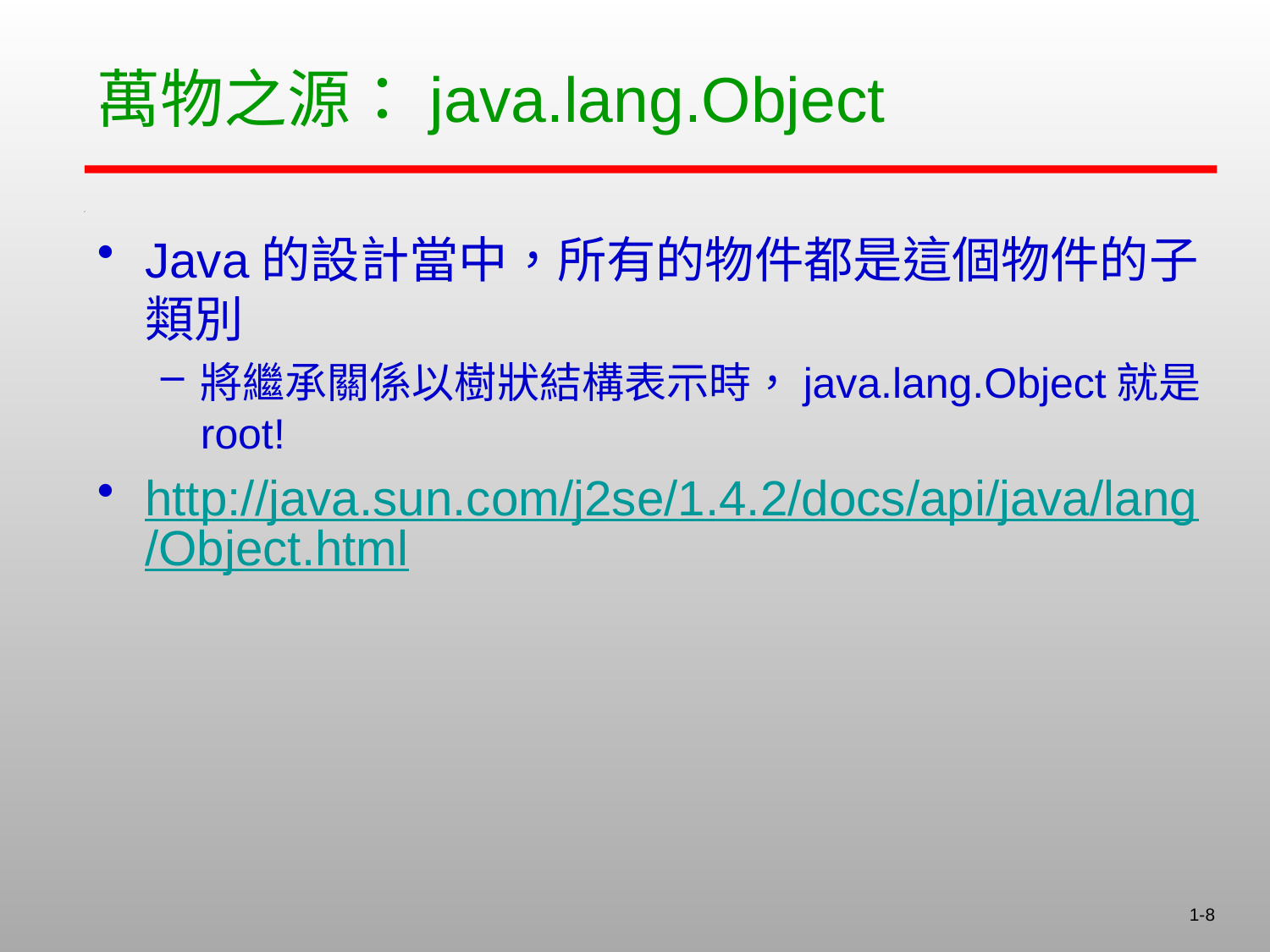

# 萬物之源：java.lang.Object
Java的設計當中，所有的物件都是這個物件的子類別
將繼承關係以樹狀結構表示時，java.lang.Object就是root!
http://java.sun.com/j2se/1.4.2/docs/api/java/lang/Object.html

1-8